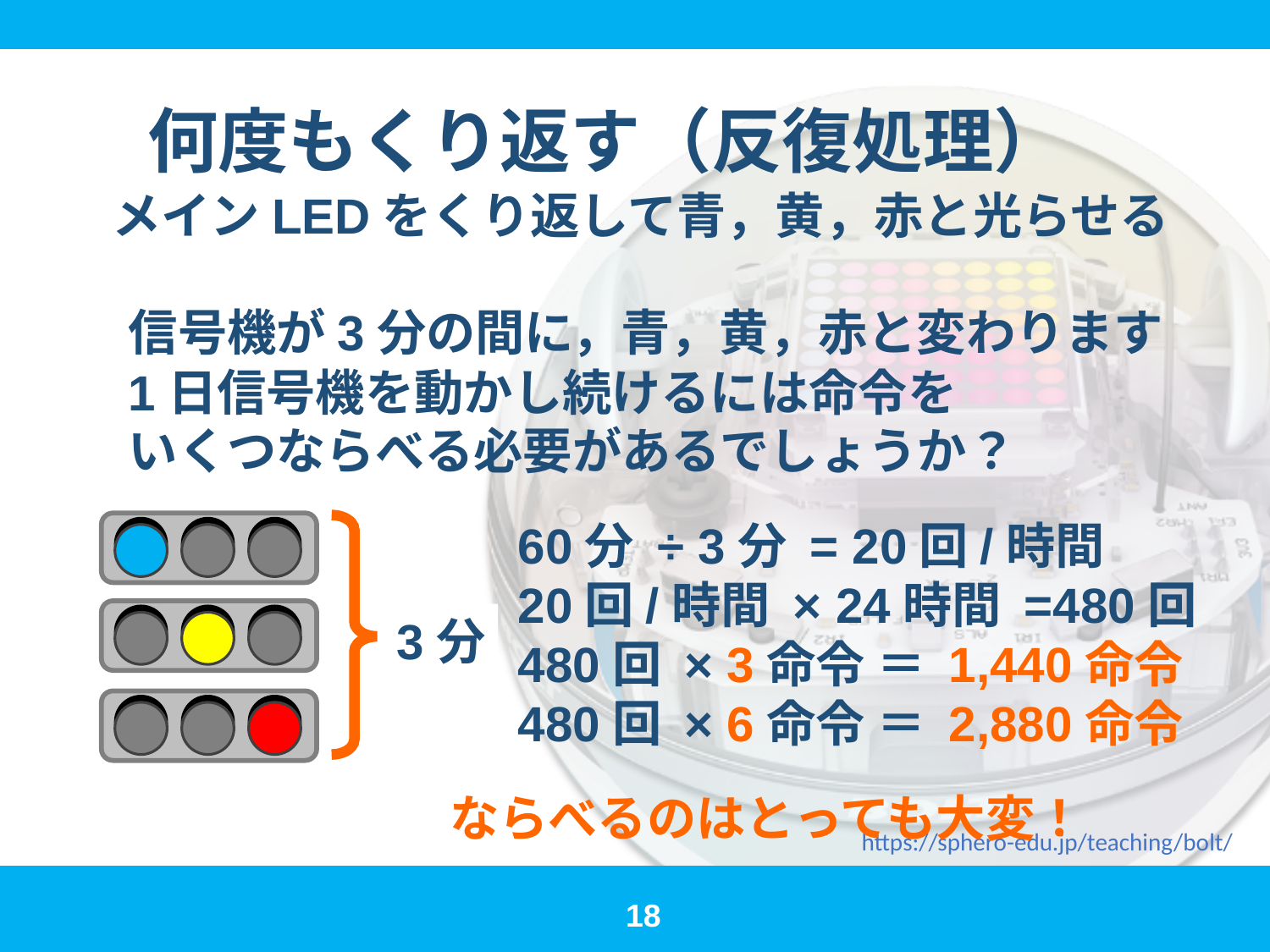

# 何度もくり返す（反復処理）
メインLEDをくり返して青，黄，赤と光らせる
信号機が3分の間に，青，黄，赤と変わります
1日信号機を動かし続けるには命令を
いくつならべる必要があるでしょうか？
60分 ÷ 3分 = 20回/時間
20回/時間 × 24時間 =480回
480回 × 3命令 ＝ 1,440命令
480回 × 6命令 ＝ 2,880命令

3分

ならべるのはとっても大変！
18